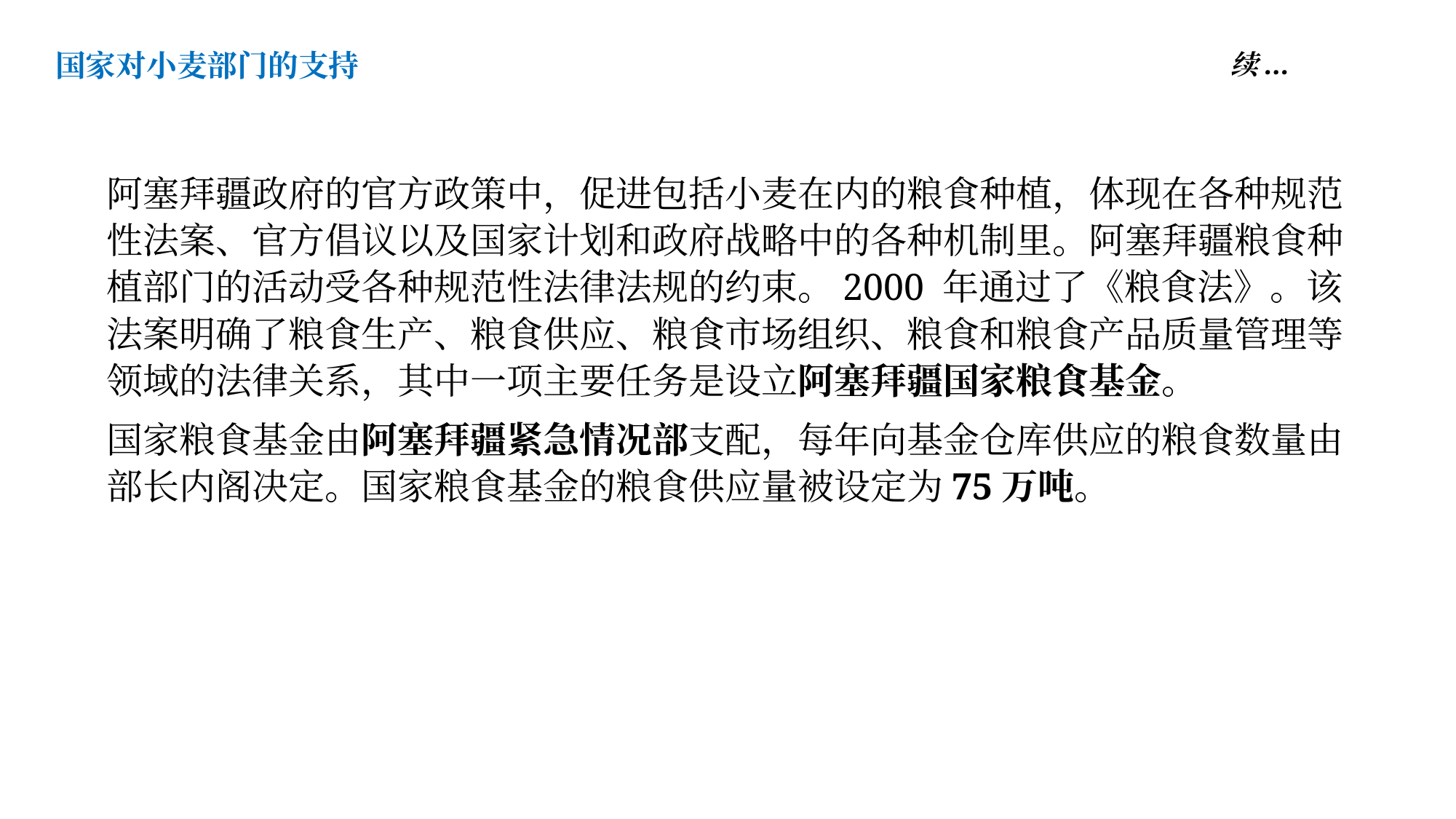

国家对小麦部门的支持
续...
阿塞拜疆政府的官方政策中，促进包括小麦在内的粮食种植，体现在各种规范性法案、官方倡议以及国家计划和政府战略中的各种机制里。阿塞拜疆粮食种植部门的活动受各种规范性法律法规的约束。2000 年通过了《粮食法》。该法案明确了粮食生产、粮食供应、粮食市场组织、粮食和粮食产品质量管理等领域的法律关系，其中一项主要任务是设立阿塞拜疆国家粮食基金。
国家粮食基金由阿塞拜疆紧急情况部支配，每年向基金仓库供应的粮食数量由部长内阁决定。国家粮食基金的粮食供应量被设定为75万吨。